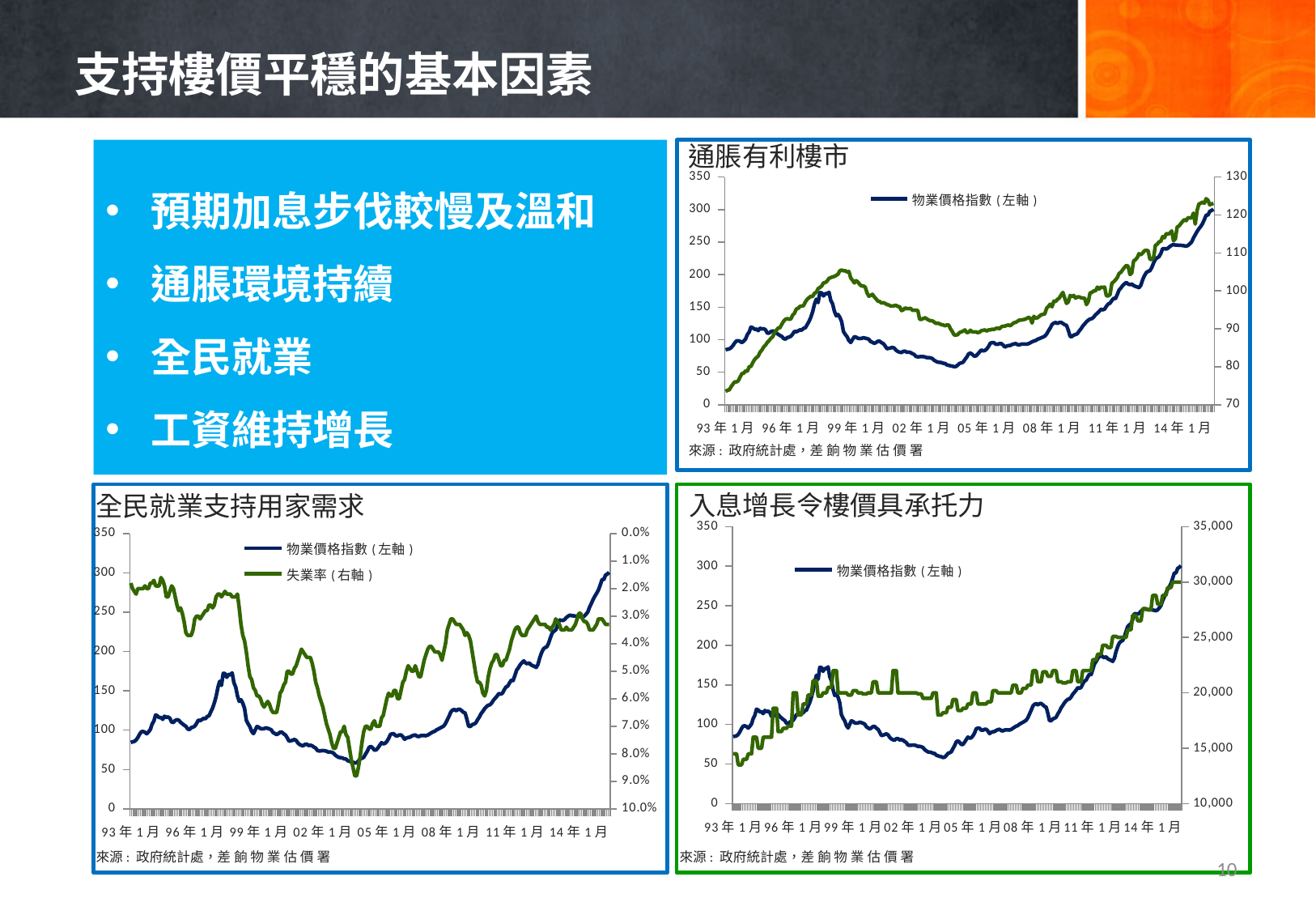

# 支持樓價平穩的基本因素
通脹有利樓市

預期加息步伐較慢及溫和
通脹環境持續
全民就業
工資維持增長

### Chart

| Category | 物業價格指數(左軸) | 消費物價指數(右軸) |
|---|---|---|
| 93年1月 | 84.4 | 73.5 |
| 93年2月 | 85.2 | 73.8 |
| 93年3月 | 85.7 | 73.9 |
| 93年4月 | 87.5 | 74.7 |
| 93年5月 | 90.7 | 75.4 |
| 93年6月 | 94.9 | 76.0 |
| 93年7月 | 98.1 | 76.0 |
| 93年8月 | 98.3 | 76.3 |
| 93年9月 | 97.3 | 77.3 |
| 93年10月 | 95.5 | 78.2 |
| 93年11月 | 97.8 | 78.3 |
| 93年12月 | 100.8 | 78.9 |
| 94年1月 | 107.7 | 78.8 |
| 94年2月 | 111.6 | 80.0 |
| 94年3月 | 119.4 | 80.1 |
| 94年4月 | 118.2 | 81.1 |
| 94年5月 | 116.0 | 81.9 |
| 94年6月 | 116.1 | 82.4 |
| 94年7月 | 113.8 | 82.8 |
| 94年8月 | 117.7 | 83.8 |
| 94年9月 | 116.3 | 84.4 |
| 94年10月 | 116.8 | 85.2 |
| 94年11月 | 115.2 | 85.7 |
| 94年12月 | 110.1 | 86.4 |
| 95年1月 | 110.0 | 86.9 |
| 95年2月 | 112.4 | 87.5 |
| 95年3月 | 113.3 | 87.9 |
| 95年4月 | 112.7 | 89.0 |
| 95年5月 | 110.1 | 89.6 |
| 95年6月 | 108.2 | 90.2 |
| 95年7月 | 106.4 | 90.3 |
| 95年8月 | 105.0 | 91.2 |
| 95年9月 | 101.6 | 92.0 |
| 95年10月 | 100.8 | 92.5 |
| 95年11月 | 103.2 | 92.7 |
| 95年12月 | 103.9 | 92.5 |
| 96年1月 | 105.2 | 92.6 |
| 96年2月 | 108.5 | 93.6 |
| 96年3月 | 112.8 | 94.1 |
| 96年4月 | 112.1 | 95.2 |
| 96年5月 | 113.5 | 95.4 |
| 96年6月 | 115.0 | 95.9 |
| 96年7月 | 114.6 | 96.0 |
| 96年8月 | 117.4 | 96.1 |
| 96年9月 | 118.2 | 97.1 |
| 96年10月 | 123.1 | 97.8 |
| 96年11月 | 128.0 | 98.2 |
| 96年12月 | 134.5 | 98.6 |
| 97年1月 | 142.7 | 98.5 |
| 97年2月 | 154.3 | 99.4 |
| 97年3月 | 162.2 | 99.6 |
| 97年4月 | 157.0 | 100.6 |
| 97年5月 | 172.3 | 100.9 |
| 97年6月 | 172.0 | 101.3 |
| 97年7月 | 167.2 | 102.1 |
| 97年8月 | 171.1 | 102.2 |
| 97年9月 | 170.3 | 102.6 |
| 97年10月 | 172.9 | 103.3 |
| 97年11月 | 160.5 | 103.5 |
| 97年12月 | 155.0 | 103.7 |
| 98年1月 | 143.7 | 103.8 |
| 98年2月 | 136.6 | 104.1 |
| 98年3月 | 138.7 | 104.4 |
| 98年4月 | 134.3 | 105.3 |
| 98年5月 | 127.6 | 105.5 |
| 98年6月 | 112.5 | 105.3 |
| 98年7月 | 108.0 | 105.3 |
| 98年8月 | 104.5 | 105.0 |
| 98年9月 | 98.5 | 105.1 |
| 98年10月 | 95.6 | 103.4 |
| 98年11月 | 100.3 | 102.8 |
| 98年12月 | 104.6 | 102.1 |
| 99年1月 | 103.8 | 102.7 |
| 99年2月 | 102.0 | 102.3 |
| 99年3月 | 101.7 | 101.7 |
| 99年4月 | 102.0 | 101.3 |
| 99年5月 | 102.9 | 101.3 |
| 99年6月 | 102.3 | 101.0 |
| 99年7月 | 101.6 | 99.5 |
| 99年8月 | 100.5 | 98.6 |
| 99年9月 | 97.1 | 98.8 |
| 99年10月 | 95.8 | 99.1 |
| 99年11月 | 94.3 | 98.4 |
| 99年12月 | 95.7 | 97.9 |
| 00年1月 | 97.5 | 97.3 |
| 00年2月 | 97.5 | 97.2 |
| 00年3月 | 95.3 | 96.8 |
| 00年4月 | 93.9 | 96.9 |
| 00年5月 | 90.3 | 96.7 |
| 00年6月 | 86.0 | 96.4 |
| 00年7月 | 86.6 | 96.3 |
| 00年8月 | 87.2 | 96.0 |
| 00年9月 | 88.2 | 96.0 |
| 00年10月 | 87.0 | 96.1 |
| 00年11月 | 83.7 | 96.2 |
| 00年12月 | 81.8 | 95.9 |
| 01年1月 | 80.7 | 95.8 |
| 01年2月 | 80.2 | 94.8 |
| 01年3月 | 82.1 | 95.0 |
| 01年4月 | 82.2 | 95.5 |
| 01年5月 | 80.5 | 95.3 |
| 01年6月 | 80.9 | 95.3 |
| 01年7月 | 80.2 | 95.4 |
| 01年8月 | 78.5 | 94.9 |
| 01年9月 | 77.2 | 94.9 |
| 01年10月 | 74.1 | 94.9 |
| 01年11月 | 73.6 | 94.8 |
| 01年12月 | 73.8 | 92.5 |
| 02年1月 | 74.1 | 92.5 |
| 02年2月 | 73.9 | 92.7 |
| 02年3月 | 73.3 | 92.9 |
| 02年4月 | 72.3 | 92.6 |
| 02年5月 | 72.4 | 92.3 |
| 02年6月 | 71.9 | 92.1 |
| 02年7月 | 70.9 | 92.1 |
| 02年8月 | 68.3 | 91.8 |
| 02年9月 | 66.7 | 91.4 |
| 02年10月 | 65.4 | 91.5 |
| 02年11月 | 65.1 | 91.3 |
| 02年12月 | 64.8 | 91.1 |
| 03年1月 | 63.6 | 91.0 |
| 03年2月 | 63.4 | 90.8 |
| 03年3月 | 61.2 | 91.0 |
| 03年4月 | 60.5 | 91.0 |
| 03年5月 | 59.7 | 90.0 |
| 03年6月 | 59.3 | 89.3 |
| 03年7月 | 58.4 | 88.4 |
| 03年8月 | 58.6 | 88.3 |
| 03年9月 | 60.9 | 88.5 |
| 03年10月 | 63.4 | 89.0 |
| 03年11月 | 64.3 | 89.2 |
| 03年12月 | 65.4 | 89.4 |
| 04年1月 | 69.5 | 89.7 |
| 04年2月 | 73.2 | 89.0 |
| 04年3月 | 78.1 | 89.1 |
| 04年4月 | 79.4 | 89.6 |
| 04年5月 | 77.5 | 89.2 |
| 04年6月 | 74.7 | 89.2 |
| 04年7月 | 74.9 | 89.2 |
| 04年8月 | 77.6 | 89.0 |
| 04年9月 | 80.9 | 89.1 |
| 04年10月 | 84.1 | 89.5 |
| 04年11月 | 82.7 | 89.6 |
| 04年12月 | 83.3 | 89.7 |
| 05年1月 | 85.7 | 89.4 |
| 05年2月 | 89.4 | 89.7 |
| 05年3月 | 94.6 | 89.7 |
| 05年4月 | 95.4 | 89.9 |
| 05年5月 | 95.3 | 89.8 |
| 05年6月 | 92.9 | 90.1 |
| 05年7月 | 92.8 | 90.2 |
| 05年8月 | 93.9 | 90.0 |
| 05年9月 | 94.0 | 90.5 |
| 05年10月 | 91.8 | 90.7 |
| 05年11月 | 88.5 | 90.7 |
| 05年12月 | 90.1 | 90.9 |
| 06年1月 | 90.8 | 91.0 |
| 06年2月 | 91.1 | 90.8 |
| 06年3月 | 92.6 | 91.2 |
| 06年4月 | 93.4 | 91.6 |
| 06年5月 | 94.0 | 91.7 |
| 06年6月 | 92.3 | 92.0 |
| 06年7月 | 91.9 | 92.3 |
| 06年8月 | 93.0 | 92.3 |
| 06年9月 | 93.3 | 92.4 |
| 06年10月 | 93.1 | 92.5 |
| 06年11月 | 93.0 | 92.7 |
| 06年12月 | 93.8 | 93.0 |
| 07年1月 | 95.2 | 92.8 |
| 07年2月 | 96.6 | 91.5 |
| 07年3月 | 97.9 | 93.3 |
| 07年4月 | 98.7 | 92.8 |
| 07年5月 | 100.5 | 92.9 |
| 07年6月 | 101.6 | 93.3 |
| 07年7月 | 102.8 | 93.7 |
| 07年8月 | 104.0 | 93.8 |
| 07年9月 | 105.3 | 93.9 |
| 07年10月 | 108.5 | 95.4 |
| 07年11月 | 113.3 | 95.9 |
| 07年12月 | 117.9 | 96.5 |
| 08年1月 | 123.2 | 95.8 |
| 08年2月 | 125.5 | 97.3 |
| 08年3月 | 126.4 | 97.2 |
| 08年4月 | 124.7 | 97.8 |
| 08年5月 | 126.4 | 98.1 |
| 08年6月 | 126.6 | 98.9 |
| 08年7月 | 124.9 | 99.6 |
| 08年8月 | 122.9 | 98.1 |
| 08年9月 | 121.9 | 96.7 |
| 08年10月 | 114.3 | 97.1 |
| 08年11月 | 104.9 | 98.8 |
| 08年12月 | 104.8 | 98.5 |
| 09年1月 | 107.1 | 98.8 |
| 09年2月 | 107.8 | 98.1 |
| 09年3月 | 109.2 | 98.4 |
| 09年4月 | 113.4 | 98.4 |
| 09年5月 | 116.7 | 98.2 |
| 09年6月 | 121.1 | 98.1 |
| 09年7月 | 124.1 | 98.1 |
| 09年8月 | 127.4 | 96.4 |
| 09年9月 | 129.9 | 97.2 |
| 09年10月 | 131.7 | 99.5 |
| 09年11月 | 132.3 | 99.6 |
| 09年12月 | 134.7 | 100.0 |
| 10年1月 | 138.3 | 100.0 |
| 10年2月 | 140.7 | 101.0 |
| 10年3月 | 143.4 | 100.5 |
| 10年4月 | 146.6 | 101.0 |
| 10年5月 | 145.8 | 100.9 |
| 10年6月 | 146.9 | 101.0 |
| 10年7月 | 151.3 | 98.7 |
| 10年8月 | 154.9 | 98.7 |
| 10年9月 | 156.1 | 99.0 |
| 10年10月 | 160.2 | 102.0 |
| 10年11月 | 163.7 | 102.4 |
| 10年12月 | 163.0 | 102.9 |
| 11年1月 | 169.5 | 103.5 |
| 11年2月 | 176.4 | 104.6 |
| 11年3月 | 179.5 | 104.9 |
| 11年4月 | 183.3 | 105.6 |
| 11年5月 | 185.9 | 106.2 |
| 11年6月 | 188.1 | 106.7 |
| 11年7月 | 185.5 | 106.5 |
| 11年8月 | 184.5 | 104.3 |
| 11年9月 | 185.6 | 104.7 |
| 11年10月 | 183.2 | 107.9 |
| 11年11月 | 182.0 | 108.2 |
| 11年12月 | 181.1 | 108.8 |
| 12年1月 | 179.8 | 109.8 |
| 12年2月 | 183.8 | 109.5 |
| 12年3月 | 192.2 | 110.0 |
| 12年4月 | 198.5 | 110.6 |
| 12年5月 | 203.2 | 110.7 |
| 12年6月 | 205.1 | 110.6 |
| 12年7月 | 206.1 | 108.3 |
| 12年8月 | 210.8 | 108.3 |
| 12年9月 | 217.8 | 108.7 |
| 12年10月 | 223.7 | 112.0 |
| 12年11月 | 225.9 | 112.3 |
| 12年12月 | 227.6 | 112.9 |
| 13年1月 | 232.5 | 113.1 |
| 13年2月 | 240.0 | 114.3 |
| 13年3月 | 239.9 | 114.0 |
| 13年4月 | 239.4 | 115.1 |
| 13年5月 | 240.8 | 115.0 |
| 13年6月 | 243.3 | 115.2 |
| 13年7月 | 245.1 | 115.8 |
| 13年8月 | 246.3 | 113.2 |
| 13年9月 | 245.5 | 113.7 |
| 13年10月 | 245.4 | 116.8 |
| 13年11月 | 245.0 | 117.1 |
| 13年12月 | 245.1 | 117.7 |
| 14年1月 | 244.7 | 118.3 |
| 14年2月 | 244.3 | 118.8 |
| 14年3月 | 243.7 | 118.5 |
| 14年4月 | 245.0 | 119.3 |
| 14年5月 | 247.4 | 119.2 |
| 14年6月 | 250.3 | 119.3 |
| 14年7月 | 256.3999999999999 | 120.5 |
| 14年8月 | 261.2 | 117.6 |
| 14年9月 | 266.3 | 121.2 |
| 14年10月 | 270.5 | 122.9 |
| 14年11月 | 274.1 | 123.1 |
| 14年12月 | 278.3 | 123.4 |
| 15年1月 | 284.6 | 123.1 |
| 15年2月 | 291.5 | 124.3 |
| 15年3月 | 291.5 | 123.9 |
| 15年4月 | 297.3 | 122.7 |
| 15年5月 | 298.5 | 122.9 |
| 15年6月 | 300.7 | 123.1 |
來源: 政府統計處，差 餉 物 業 估 價 署
入息增長令樓價具承托力
全民就業支持用家需求

### Chart

| Category | 物業價格指數(左軸) | 家庭住戶每月入息中位數(右軸) |
|---|---|---|
| 93年1月 | 84.4 | 14500.0 |
| 93年2月 | 85.2 | 14500.0 |
| 93年3月 | 85.7 | 14500.0 |
| 93年4月 | 87.5 | 13500.0 |
| 93年5月 | 90.7 | 13500.0 |
| 93年6月 | 94.9 | 13500.0 |
| 93年7月 | 98.1 | 14000.0 |
| 93年8月 | 98.3 | 14000.0 |
| 93年9月 | 97.3 | 14000.0 |
| 93年10月 | 95.5 | 14500.0 |
| 93年11月 | 97.8 | 14500.0 |
| 93年12月 | 100.8 | 14500.0 |
| 94年1月 | 107.7 | 16000.0 |
| 94年2月 | 111.6 | 16000.0 |
| 94年3月 | 119.4 | 16000.0 |
| 94年4月 | 118.2 | 15000.0 |
| 94年5月 | 116.0 | 15000.0 |
| 94年6月 | 116.1 | 15000.0 |
| 94年7月 | 113.8 | 16000.0 |
| 94年8月 | 117.7 | 16000.0 |
| 94年9月 | 116.3 | 16000.0 |
| 94年10月 | 116.8 | 16000.0 |
| 94年11月 | 115.2 | 16000.0 |
| 94年12月 | 110.1 | 16000.0 |
| 95年1月 | 110.0 | 18600.0 |
| 95年2月 | 112.4 | 18600.0 |
| 95年3月 | 113.3 | 18600.0 |
| 95年4月 | 112.7 | 16500.0 |
| 95年5月 | 110.1 | 16500.0 |
| 95年6月 | 108.2 | 16500.0 |
| 95年7月 | 106.4 | 16800.0 |
| 95年8月 | 105.0 | 16800.0 |
| 95年9月 | 101.6 | 16800.0 |
| 95年10月 | 100.8 | 17000.0 |
| 95年11月 | 103.2 | 17000.0 |
| 95年12月 | 103.9 | 17000.0 |
| 96年1月 | 105.2 | 20000.0 |
| 96年2月 | 108.5 | 20000.0 |
| 96年3月 | 112.8 | 20000.0 |
| 96年4月 | 112.1 | 18000.0 |
| 96年5月 | 113.5 | 18000.0 |
| 96年6月 | 115.0 | 18000.0 |
| 96年7月 | 114.6 | 19000.0 |
| 96年8月 | 117.4 | 19000.0 |
| 96年9月 | 118.2 | 19000.0 |
| 96年10月 | 123.1 | 19800.0 |
| 96年11月 | 128.0 | 19800.0 |
| 96年12月 | 134.5 | 19800.0 |
| 97年1月 | 142.7 | 21100.0 |
| 97年2月 | 154.3 | 21100.0 |
| 97年3月 | 162.2 | 21100.0 |
| 97年4月 | 157.0 | 19700.0 |
| 97年5月 | 172.3 | 19700.0 |
| 97年6月 | 172.0 | 19700.0 |
| 97年7月 | 167.2 | 20000.0 |
| 97年8月 | 171.1 | 20000.0 |
| 97年9月 | 170.3 | 20000.0 |
| 97年10月 | 172.9 | 20500.0 |
| 97年11月 | 160.5 | 20500.0 |
| 97年12月 | 155.0 | 20500.0 |
| 98年1月 | 143.7 | 22000.0 |
| 98年2月 | 136.6 | 22000.0 |
| 98年3月 | 138.7 | 22000.0 |
| 98年4月 | 134.3 | 20000.0 |
| 98年5月 | 127.6 | 20000.0 |
| 98年6月 | 112.5 | 20000.0 |
| 98年7月 | 108.0 | 20000.0 |
| 98年8月 | 104.5 | 20000.0 |
| 98年9月 | 98.5 | 20000.0 |
| 98年10月 | 95.6 | 19800.0 |
| 98年11月 | 100.3 | 19800.0 |
| 98年12月 | 104.6 | 19800.0 |
| 99年1月 | 103.8 | 20200.0 |
| 99年2月 | 102.0 | 20200.0 |
| 99年3月 | 101.7 | 20200.0 |
| 99年4月 | 102.0 | 20000.0 |
| 99年5月 | 102.9 | 20000.0 |
| 99年6月 | 102.3 | 20000.0 |
| 99年7月 | 101.6 | 19900.0 |
| 99年8月 | 100.5 | 19900.0 |
| 99年9月 | 97.1 | 19900.0 |
| 99年10月 | 95.8 | 20000.0 |
| 99年11月 | 94.3 | 20000.0 |
| 99年12月 | 95.7 | 20000.0 |
| 00年1月 | 97.5 | 21000.0 |
| 00年2月 | 97.5 | 21000.0 |
| 00年3月 | 95.3 | 21000.0 |
| 00年4月 | 93.9 | 20000.0 |
| 00年5月 | 90.3 | 20000.0 |
| 00年6月 | 86.0 | 20000.0 |
| 00年7月 | 86.6 | 20000.0 |
| 00年8月 | 87.2 | 20000.0 |
| 00年9月 | 88.2 | 20000.0 |
| 00年10月 | 87.0 | 20000.0 |
| 00年11月 | 83.7 | 20000.0 |
| 00年12月 | 81.8 | 20000.0 |
| 01年1月 | 80.7 | 22000.0 |
| 01年2月 | 80.2 | 22000.0 |
| 01年3月 | 82.1 | 22000.0 |
| 01年4月 | 82.2 | 20000.0 |
| 01年5月 | 80.5 | 20000.0 |
| 01年6月 | 80.9 | 20000.0 |
| 01年7月 | 80.2 | 20000.0 |
| 01年8月 | 78.5 | 20000.0 |
| 01年9月 | 77.2 | 20000.0 |
| 01年10月 | 74.1 | 20000.0 |
| 01年11月 | 73.6 | 20000.0 |
| 01年12月 | 73.8 | 20000.0 |
| 02年1月 | 74.1 | 20000.0 |
| 02年2月 | 73.9 | 20000.0 |
| 02年3月 | 73.3 | 20000.0 |
| 02年4月 | 72.3 | 19900.0 |
| 02年5月 | 72.4 | 19900.0 |
| 02年6月 | 71.9 | 19900.0 |
| 02年7月 | 70.9 | 19500.0 |
| 02年8月 | 68.3 | 19500.0 |
| 02年9月 | 66.7 | 19500.0 |
| 02年10月 | 65.4 | 19500.0 |
| 02年11月 | 65.1 | 19500.0 |
| 02年12月 | 64.8 | 19500.0 |
| 03年1月 | 63.6 | 20000.0 |
| 03年2月 | 63.4 | 20000.0 |
| 03年3月 | 61.2 | 20000.0 |
| 03年4月 | 60.5 | 18000.0 |
| 03年5月 | 59.7 | 18000.0 |
| 03年6月 | 59.3 | 18000.0 |
| 03年7月 | 58.4 | 18200.0 |
| 03年8月 | 58.6 | 18200.0 |
| 03年9月 | 60.9 | 18200.0 |
| 03年10月 | 63.4 | 18700.0 |
| 03年11月 | 64.3 | 18700.0 |
| 03年12月 | 65.4 | 18700.0 |
| 04年1月 | 69.5 | 19400.0 |
| 04年2月 | 73.2 | 19400.0 |
| 04年3月 | 78.1 | 19400.0 |
| 04年4月 | 79.4 | 18400.0 |
| 04年5月 | 77.5 | 18400.0 |
| 04年6月 | 74.7 | 18400.0 |
| 04年7月 | 74.9 | 18600.0 |
| 04年8月 | 77.6 | 18600.0 |
| 04年9月 | 80.9 | 18600.0 |
| 04年10月 | 84.1 | 19000.0 |
| 04年11月 | 82.7 | 19000.0 |
| 04年12月 | 83.3 | 19000.0 |
| 05年1月 | 85.7 | 20000.0 |
| 05年2月 | 89.4 | 20000.0 |
| 05年3月 | 94.6 | 20000.0 |
| 05年4月 | 95.4 | 19000.0 |
| 05年5月 | 95.3 | 19000.0 |
| 05年6月 | 92.9 | 19000.0 |
| 05年7月 | 92.8 | 19000.0 |
| 05年8月 | 93.9 | 19000.0 |
| 05年9月 | 94.0 | 19000.0 |
| 05年10月 | 91.8 | 19200.0 |
| 05年11月 | 88.5 | 19200.0 |
| 05年12月 | 90.1 | 19200.0 |
| 06年1月 | 90.8 | 20200.0 |
| 06年2月 | 91.1 | 20200.0 |
| 06年3月 | 92.6 | 20200.0 |
| 06年4月 | 93.4 | 20000.0 |
| 06年5月 | 94.0 | 20000.0 |
| 06年6月 | 92.3 | 20000.0 |
| 06年7月 | 91.9 | 20000.0 |
| 06年8月 | 93.0 | 20000.0 |
| 06年9月 | 93.3 | 20000.0 |
| 06年10月 | 93.1 | 20000.0 |
| 06年11月 | 93.0 | 20000.0 |
| 06年12月 | 93.8 | 20000.0 |
| 07年1月 | 95.2 | 20700.0 |
| 07年2月 | 96.6 | 20700.0 |
| 07年3月 | 97.9 | 20700.0 |
| 07年4月 | 98.7 | 20000.0 |
| 07年5月 | 100.5 | 20000.0 |
| 07年6月 | 101.6 | 20000.0 |
| 07年7月 | 102.8 | 20400.0 |
| 07年8月 | 104.0 | 20400.0 |
| 07年9月 | 105.3 | 20400.0 |
| 07年10月 | 108.5 | 20700.0 |
| 07年11月 | 113.3 | 20700.0 |
| 07年12月 | 117.9 | 20700.0 |
| 08年1月 | 123.2 | 22000.0 |
| 08年2月 | 125.5 | 22000.0 |
| 08年3月 | 126.4 | 22000.0 |
| 08年4月 | 124.7 | 21000.0 |
| 08年5月 | 126.4 | 21000.0 |
| 08年6月 | 126.6 | 21000.0 |
| 08年7月 | 124.9 | 21900.0 |
| 08年8月 | 122.9 | 21900.0 |
| 08年9月 | 121.9 | 21900.0 |
| 08年10月 | 114.3 | 21500.0 |
| 08年11月 | 104.9 | 21500.0 |
| 08年12月 | 104.8 | 21500.0 |
| 09年1月 | 107.1 | 22000.0 |
| 09年2月 | 107.8 | 22000.0 |
| 09年3月 | 109.2 | 22000.0 |
| 09年4月 | 113.4 | 21000.0 |
| 09年5月 | 116.7 | 21000.0 |
| 09年6月 | 121.1 | 21000.0 |
| 09年7月 | 124.1 | 20900.0 |
| 09年8月 | 127.4 | 20900.0 |
| 09年9月 | 129.9 | 20900.0 |
| 09年10月 | 131.7 | 21000.0 |
| 09年11月 | 132.3 | 21000.0 |
| 09年12月 | 134.7 | 21000.0 |
| 10年1月 | 138.3 | 22000.0 |
| 10年2月 | 140.7 | 22000.0 |
| 10年3月 | 143.4 | 22000.0 |
| 10年4月 | 146.6 | 21000.0 |
| 10年5月 | 145.8 | 21000.0 |
| 10年6月 | 146.9 | 21000.0 |
| 10年7月 | 151.3 | 22000.0 |
| 10年8月 | 154.9 | 22000.0 |
| 10年9月 | 156.1 | 22000.0 |
| 10年10月 | 160.2 | 22000.0 |
| 10年11月 | 163.7 | 22000.0 |
| 10年12月 | 163.0 | 22000.0 |
| 11年1月 | 169.5 | 23000.0 |
| 11年2月 | 176.4 | 23000.0 |
| 11年3月 | 179.5 | 23000.0 |
| 11年4月 | 183.3 | 23500.0 |
| 11年5月 | 185.9 | 23500.0 |
| 11年6月 | 188.1 | 23500.0 |
| 11年7月 | 185.5 | 24300.0 |
| 11年8月 | 184.5 | 24300.0 |
| 11年9月 | 185.6 | 24300.0 |
| 11年10月 | 183.2 | 24100.0 |
| 11年11月 | 182.0 | 24100.0 |
| 11年12月 | 181.1 | 24100.0 |
| 12年1月 | 179.8 | 25100.0 |
| 12年2月 | 183.8 | 25100.0 |
| 12年3月 | 192.2 | 25100.0 |
| 12年4月 | 198.5 | 25000.0 |
| 12年5月 | 203.2 | 25000.0 |
| 12年6月 | 205.1 | 25000.0 |
| 12年7月 | 206.1 | 25000.0 |
| 12年8月 | 210.8 | 25000.0 |
| 12年9月 | 217.8 | 25000.0 |
| 12年10月 | 223.7 | 25700.0 |
| 12年11月 | 225.9 | 25700.0 |
| 12年12月 | 227.6 | 25700.0 |
| 13年1月 | 232.5 | 27000.0 |
| 13年2月 | 240.0 | 27000.0 |
| 13年3月 | 239.9 | 27000.0 |
| 13年4月 | 239.4 | 26500.0 |
| 13年5月 | 240.8 | 26500.0 |
| 13年6月 | 243.3 | 26500.0 |
| 13年7月 | 245.1 | 27600.0 |
| 13年8月 | 246.3 | 27600.0 |
| 13年9月 | 245.5 | 27600.0 |
| 13年10月 | 245.4 | 27500.0 |
| 13年11月 | 245.0 | 27500.0 |
| 13年12月 | 245.1 | 27500.0 |
| 14年1月 | 244.7 | 28800.0 |
| 14年2月 | 244.3 | 28800.0 |
| 14年3月 | 243.7 | 28800.0 |
| 14年4月 | 245.0 | 28000.0 |
| 14年5月 | 247.4 | 28000.0 |
| 14年6月 | 250.3 | 28000.0 |
| 14年7月 | 256.3999999999999 | 28800.0 |
| 14年8月 | 261.2 | 28800.0 |
| 14年9月 | 266.3 | 28800.0 |
| 14年10月 | 270.5 | 29500.0 |
| 14年11月 | 274.1 | 29500.0 |
| 14年12月 | 278.3 | 29500.0 |
| 15年1月 | 284.6 | 30000.0 |
| 15年2月 | 291.5 | 30000.0 |
| 15年3月 | 291.5 | 30000.0 |
| 15年4月 | 297.3 | 30000.0 |
| 15年5月 | 298.5 | 30000.0 |
| 15年6月 | 300.7 | 30000.0 |

### Chart

| Category | 物業價格指數(左軸) | 失業率(右軸) |
|---|---|---|
| 93年1月 | 84.4 | 0.018000000000000006 |
| 93年2月 | 85.2 | 0.020000000000000004 |
| 93年3月 | 85.7 | 0.021000000000000005 |
| 93年4月 | 87.5 | 0.022000000000000006 |
| 93年5月 | 90.7 | 0.020000000000000004 |
| 93年6月 | 94.9 | 0.020000000000000004 |
| 93年7月 | 98.1 | 0.020000000000000004 |
| 93年8月 | 98.3 | 0.020000000000000004 |
| 93年9月 | 97.3 | 0.019000000000000003 |
| 93年10月 | 95.5 | 0.020000000000000004 |
| 93年11月 | 97.8 | 0.020000000000000004 |
| 93年12月 | 100.8 | 0.018000000000000006 |
| 94年1月 | 107.7 | 0.018000000000000006 |
| 94年2月 | 111.6 | 0.017 |
| 94年3月 | 119.4 | 0.019000000000000003 |
| 94年4月 | 118.2 | 0.019000000000000003 |
| 94年5月 | 116.0 | 0.019000000000000003 |
| 94年6月 | 116.1 | 0.016000000000000004 |
| 94年7月 | 113.8 | 0.017 |
| 94年8月 | 117.7 | 0.019000000000000003 |
| 94年9月 | 116.3 | 0.023 |
| 94年10月 | 116.8 | 0.023 |
| 94年11月 | 115.2 | 0.021000000000000005 |
| 94年12月 | 110.1 | 0.019000000000000003 |
| 95年1月 | 110.0 | 0.020000000000000004 |
| 95年2月 | 112.4 | 0.023 |
| 95年3月 | 113.3 | 0.026000000000000002 |
| 95年4月 | 112.7 | 0.028 |
| 95年5月 | 110.1 | 0.02700000000000001 |
| 95年6月 | 108.2 | 0.028999999999999998 |
| 95年7月 | 106.4 | 0.03200000000000001 |
| 95年8月 | 105.0 | 0.03600000000000001 |
| 95年9月 | 101.6 | 0.03700000000000001 |
| 95年10月 | 100.8 | 0.03700000000000001 |
| 95年11月 | 103.2 | 0.03700000000000001 |
| 95年12月 | 103.9 | 0.03500000000000001 |
| 96年1月 | 105.2 | 0.031000000000000003 |
| 96年2月 | 108.5 | 0.030000000000000002 |
| 96年3月 | 112.8 | 0.030000000000000002 |
| 96年4月 | 112.1 | 0.031000000000000003 |
| 96年5月 | 113.5 | 0.030000000000000002 |
| 96年6月 | 115.0 | 0.028999999999999998 |
| 96年7月 | 114.6 | 0.028 |
| 96年8月 | 117.4 | 0.028 |
| 96年9月 | 118.2 | 0.026000000000000002 |
| 96年10月 | 123.1 | 0.026000000000000002 |
| 96年11月 | 128.0 | 0.02700000000000001 |
| 96年12月 | 134.5 | 0.026000000000000002 |
| 97年1月 | 142.7 | 0.023 |
| 97年2月 | 154.3 | 0.022000000000000006 |
| 97年3月 | 162.2 | 0.022000000000000006 |
| 97年4月 | 157.0 | 0.023 |
| 97年5月 | 172.3 | 0.022000000000000006 |
| 97年6月 | 172.0 | 0.021000000000000005 |
| 97年7月 | 167.2 | 0.022000000000000006 |
| 97年8月 | 171.1 | 0.022000000000000006 |
| 97年9月 | 170.3 | 0.022000000000000006 |
| 97年10月 | 172.9 | 0.023 |
| 97年11月 | 160.5 | 0.023 |
| 97年12月 | 155.0 | 0.023 |
| 98年1月 | 143.7 | 0.022000000000000006 |
| 98年2月 | 136.6 | 0.02700000000000001 |
| 98年3月 | 138.7 | 0.033 |
| 98年4月 | 134.3 | 0.03700000000000001 |
| 98年5月 | 127.6 | 0.03900000000000001 |
| 98年6月 | 112.5 | 0.043000000000000003 |
| 98年7月 | 108.0 | 0.048 |
| 98年8月 | 104.5 | 0.05200000000000002 |
| 98年9月 | 98.5 | 0.053000000000000005 |
| 98年10月 | 95.6 | 0.055999999999999994 |
| 98年11月 | 100.3 | 0.05700000000000001 |
| 98年12月 | 104.6 | 0.05900000000000001 |
| 99年1月 | 103.8 | 0.05900000000000001 |
| 99年2月 | 102.0 | 0.060000000000000005 |
| 99年3月 | 101.7 | 0.062000000000000006 |
| 99年4月 | 102.0 | 0.063 |
| 99年5月 | 102.9 | 0.062000000000000006 |
| 99年6月 | 102.3 | 0.061000000000000006 |
| 99年7月 | 101.6 | 0.062000000000000006 |
| 99年8月 | 100.5 | 0.06400000000000002 |
| 99年9月 | 97.1 | 0.065 |
| 99年10月 | 95.8 | 0.065 |
| 99年11月 | 94.3 | 0.065 |
| 99年12月 | 95.7 | 0.062000000000000006 |
| 00年1月 | 97.5 | 0.058 |
| 00年2月 | 97.5 | 0.05700000000000001 |
| 00年3月 | 95.3 | 0.05500000000000001 |
| 00年4月 | 93.9 | 0.05400000000000002 |
| 00年5月 | 90.3 | 0.05 |
| 00年6月 | 86.0 | 0.05 |
| 00年7月 | 86.6 | 0.051000000000000004 |
| 00年8月 | 87.2 | 0.051000000000000004 |
| 00年9月 | 88.2 | 0.04900000000000001 |
| 00年10月 | 87.0 | 0.048 |
| 00年11月 | 83.7 | 0.046 |
| 00年12月 | 81.8 | 0.04400000000000001 |
| 01年1月 | 80.7 | 0.04200000000000001 |
| 01年2月 | 80.2 | 0.043000000000000003 |
| 01年3月 | 82.1 | 0.04400000000000001 |
| 01年4月 | 82.2 | 0.045000000000000005 |
| 01年5月 | 80.5 | 0.045000000000000005 |
| 01年6月 | 80.9 | 0.045000000000000005 |
| 01年7月 | 80.2 | 0.04700000000000001 |
| 01年8月 | 78.5 | 0.05 |
| 01年9月 | 77.2 | 0.05400000000000002 |
| 01年10月 | 74.1 | 0.055999999999999994 |
| 01年11月 | 73.6 | 0.05900000000000001 |
| 01年12月 | 73.8 | 0.061000000000000006 |
| 02年1月 | 74.1 | 0.063 |
| 02年2月 | 73.9 | 0.066 |
| 02年3月 | 73.3 | 0.06900000000000002 |
| 02年4月 | 72.3 | 0.071 |
| 02年5月 | 72.4 | 0.07300000000000001 |
| 02年6月 | 71.9 | 0.076 |
| 02年7月 | 70.9 | 0.07800000000000001 |
| 02年8月 | 68.3 | 0.07800000000000001 |
| 02年9月 | 66.7 | 0.076 |
| 02年10月 | 65.4 | 0.07400000000000002 |
| 02年11月 | 65.1 | 0.07200000000000002 |
| 02年12月 | 64.8 | 0.07200000000000002 |
| 03年1月 | 63.6 | 0.07000000000000002 |
| 03年2月 | 63.4 | 0.07300000000000001 |
| 03年3月 | 61.2 | 0.07400000000000002 |
| 03年4月 | 60.5 | 0.07800000000000001 |
| 03年5月 | 59.7 | 0.08200000000000002 |
| 03年6月 | 59.3 | 0.085 |
| 03年7月 | 58.4 | 0.08800000000000004 |
| 03年8月 | 58.6 | 0.08800000000000004 |
| 03年9月 | 60.9 | 0.085 |
| 03年10月 | 63.4 | 0.081 |
| 03年11月 | 64.3 | 0.076 |
| 03年12月 | 65.4 | 0.07200000000000002 |
| 04年1月 | 69.5 | 0.07000000000000002 |
| 04年2月 | 73.2 | 0.07000000000000002 |
| 04年3月 | 78.1 | 0.071 |
| 04年4月 | 79.4 | 0.071 |
| 04年5月 | 77.5 | 0.06900000000000002 |
| 04年6月 | 74.7 | 0.06800000000000002 |
| 04年7月 | 74.9 | 0.07000000000000002 |
| 04年8月 | 77.6 | 0.07000000000000002 |
| 04年9月 | 80.9 | 0.07000000000000002 |
| 04年10月 | 84.1 | 0.067 |
| 04年11月 | 82.7 | 0.066 |
| 04年12月 | 83.3 | 0.063 |
| 05年1月 | 85.7 | 0.060000000000000005 |
| 05年2月 | 89.4 | 0.058 |
| 05年3月 | 94.6 | 0.05900000000000001 |
| 05年4月 | 95.4 | 0.05900000000000001 |
| 05年5月 | 95.3 | 0.05700000000000001 |
| 05年6月 | 92.9 | 0.05700000000000001 |
| 05年7月 | 92.8 | 0.060000000000000005 |
| 05年8月 | 93.9 | 0.060000000000000005 |
| 05年9月 | 94.0 | 0.05700000000000001 |
| 05年10月 | 91.8 | 0.05400000000000002 |
| 05年11月 | 88.5 | 0.053000000000000005 |
| 05年12月 | 90.1 | 0.05 |
| 06年1月 | 90.8 | 0.048 |
| 06年2月 | 91.1 | 0.04900000000000001 |
| 06年3月 | 92.6 | 0.05 |
| 06年4月 | 93.4 | 0.05 |
| 06年5月 | 94.0 | 0.048 |
| 06年6月 | 92.3 | 0.05 |
| 06年7月 | 91.9 | 0.05200000000000002 |
| 06年8月 | 93.0 | 0.05200000000000002 |
| 06年9月 | 93.3 | 0.04900000000000001 |
| 06年10月 | 93.1 | 0.046 |
| 06年11月 | 93.0 | 0.04400000000000001 |
| 06年12月 | 93.8 | 0.04200000000000001 |
| 07年1月 | 95.2 | 0.041 |
| 07年2月 | 96.6 | 0.041 |
| 07年3月 | 97.9 | 0.04200000000000001 |
| 07年4月 | 98.7 | 0.043000000000000003 |
| 07年5月 | 100.5 | 0.043000000000000003 |
| 07年6月 | 101.6 | 0.043000000000000003 |
| 07年7月 | 102.8 | 0.04400000000000001 |
| 07年8月 | 104.0 | 0.046 |
| 07年9月 | 105.3 | 0.043000000000000003 |
| 07年10月 | 108.5 | 0.04000000000000001 |
| 07年11月 | 113.3 | 0.03500000000000001 |
| 07年12月 | 117.9 | 0.033 |
| 08年1月 | 123.2 | 0.031000000000000003 |
| 08年2月 | 125.5 | 0.031000000000000003 |
| 08年3月 | 126.4 | 0.03200000000000001 |
| 08年4月 | 124.7 | 0.033 |
| 08年5月 | 126.4 | 0.033 |
| 08年6月 | 126.6 | 0.033 |
| 08年7月 | 124.9 | 0.034 |
| 08年8月 | 122.9 | 0.03500000000000001 |
| 08年9月 | 121.9 | 0.03700000000000001 |
| 08年10月 | 114.3 | 0.03600000000000001 |
| 08年11月 | 104.9 | 0.03700000000000001 |
| 08年12月 | 104.8 | 0.03900000000000001 |
| 09年1月 | 107.1 | 0.043000000000000003 |
| 09年2月 | 107.8 | 0.04700000000000001 |
| 09年3月 | 109.2 | 0.051000000000000004 |
| 09年4月 | 113.4 | 0.05400000000000002 |
| 09年5月 | 116.7 | 0.05400000000000002 |
| 09年6月 | 121.1 | 0.05500000000000001 |
| 09年7月 | 124.1 | 0.058 |
| 09年8月 | 127.4 | 0.05900000000000001 |
| 09年9月 | 129.9 | 0.05700000000000001 |
| 09年10月 | 131.7 | 0.05200000000000002 |
| 09年11月 | 132.3 | 0.04900000000000001 |
| 09年12月 | 134.7 | 0.04700000000000001 |
| 10年1月 | 138.3 | 0.046 |
| 10年2月 | 140.7 | 0.04400000000000001 |
| 10年3月 | 143.4 | 0.04400000000000001 |
| 10年4月 | 146.6 | 0.046 |
| 10年5月 | 145.8 | 0.048 |
| 10年6月 | 146.9 | 0.048 |
| 10年7月 | 151.3 | 0.046 |
| 10年8月 | 154.9 | 0.046 |
| 10年9月 | 156.1 | 0.04400000000000001 |
| 10年10月 | 160.2 | 0.04200000000000001 |
| 10年11月 | 163.7 | 0.03900000000000001 |
| 10年12月 | 163.0 | 0.03700000000000001 |
| 11年1月 | 169.5 | 0.03500000000000001 |
| 11年2月 | 176.4 | 0.034 |
| 11年3月 | 179.5 | 0.034 |
| 11年4月 | 183.3 | 0.03600000000000001 |
| 11年5月 | 185.9 | 0.03700000000000001 |
| 11年6月 | 188.1 | 0.03700000000000001 |
| 11年7月 | 185.5 | 0.03700000000000001 |
| 11年8月 | 184.5 | 0.03500000000000001 |
| 11年9月 | 185.6 | 0.034 |
| 11年10月 | 183.2 | 0.033 |
| 11年11月 | 182.0 | 0.03200000000000001 |
| 11年12月 | 181.1 | 0.031000000000000003 |
| 12年1月 | 179.8 | 0.030000000000000002 |
| 12年2月 | 183.8 | 0.03200000000000001 |
| 12年3月 | 192.2 | 0.033 |
| 12年4月 | 198.5 | 0.033 |
| 12年5月 | 203.2 | 0.033 |
| 12年6月 | 205.1 | 0.033 |
| 12年7月 | 206.1 | 0.034 |
| 12年8月 | 210.8 | 0.034 |
| 12年9月 | 217.8 | 0.03500000000000001 |
| 12年10月 | 223.7 | 0.034 |
| 12年11月 | 225.9 | 0.033 |
| 12年12月 | 227.6 | 0.031000000000000003 |
| 13年1月 | 232.5 | 0.03200000000000001 |
| 13年2月 | 240.0 | 0.033 |
| 13年3月 | 239.9 | 0.03500000000000001 |
| 13年4月 | 239.4 | 0.03500000000000001 |
| 13年5月 | 240.8 | 0.03500000000000001 |
| 13年6月 | 243.3 | 0.034 |
| 13年7月 | 245.1 | 0.03500000000000001 |
| 13年8月 | 246.3 | 0.03500000000000001 |
| 13年9月 | 245.5 | 0.03500000000000001 |
| 13年10月 | 245.4 | 0.034 |
| 13年11月 | 245.0 | 0.033 |
| 13年12月 | 245.1 | 0.031000000000000003 |
| 14年1月 | 244.7 | 0.028999999999999998 |
| 14年2月 | 244.3 | 0.028999999999999998 |
| 14年3月 | 243.7 | 0.031000000000000003 |
| 14年4月 | 245.0 | 0.03200000000000001 |
| 14年5月 | 247.4 | 0.03200000000000001 |
| 14年6月 | 250.3 | 0.033 |
| 14年7月 | 256.3999999999999 | 0.03500000000000001 |
| 14年8月 | 261.2 | 0.03500000000000001 |
| 14年9月 | 266.3 | 0.03500000000000001 |
| 14年10月 | 270.5 | 0.034 |
| 14年11月 | 274.1 | 0.033 |
| 14年12月 | 278.3 | 0.031000000000000003 |
| 15年1月 | 284.6 | 0.031000000000000003 |
| 15年2月 | 291.5 | 0.031000000000000003 |
| 15年3月 | 291.5 | 0.03200000000000001 |
| 15年4月 | 297.3 | 0.033 |
| 15年5月 | 298.5 | 0.033 |
| 15年6月 | 300.7 | 0.033 |
來源: 政府統計處，差 餉 物 業 估 價 署
來源: 政府統計處，差 餉 物 業 估 價 署
10